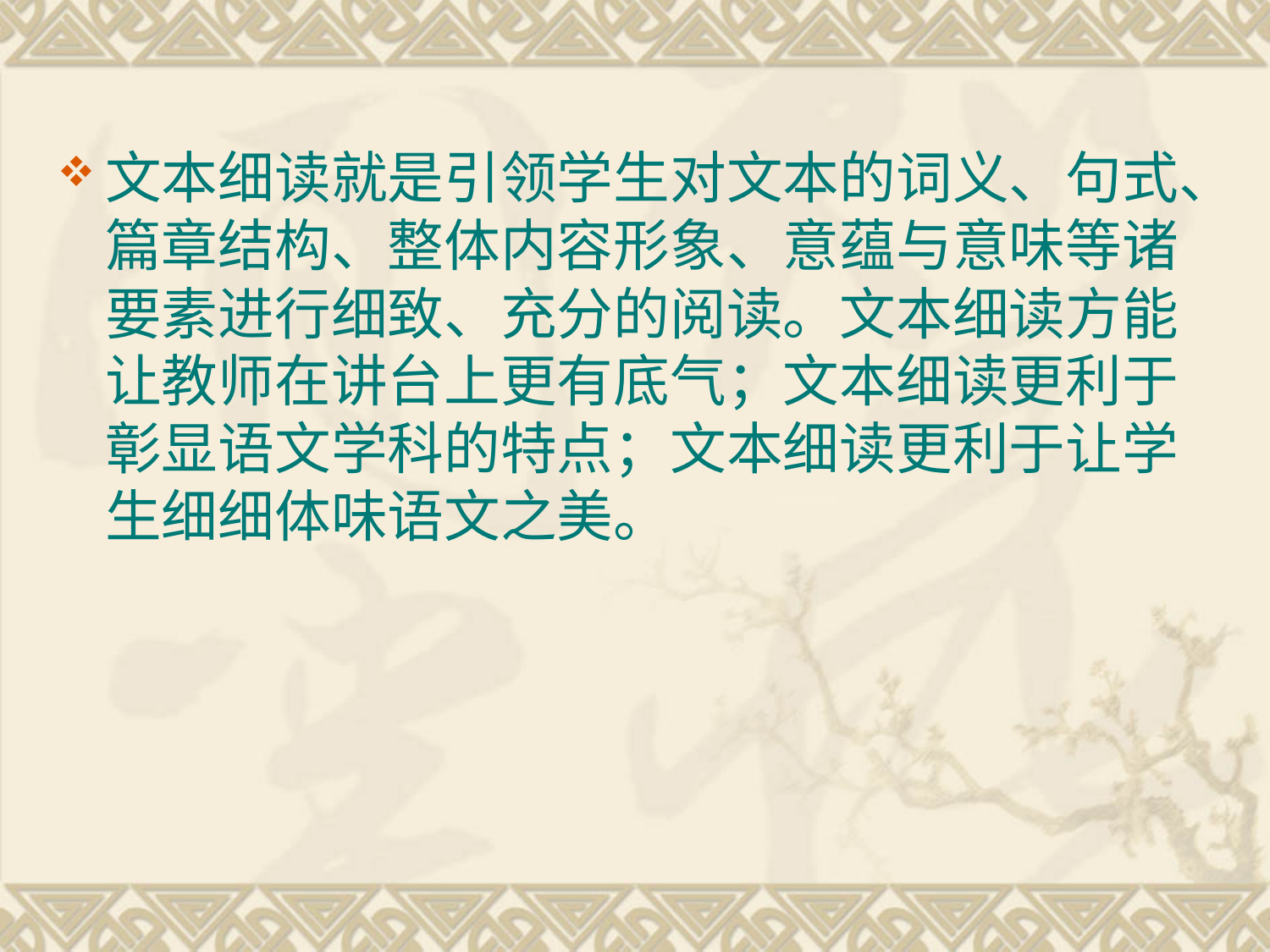

文本细读就是引领学生对文本的词义、句式、篇章结构、整体内容形象、意蕴与意味等诸要素进行细致、充分的阅读。文本细读方能让教师在讲台上更有底气；文本细读更利于彰显语文学科的特点；文本细读更利于让学生细细体味语文之美。